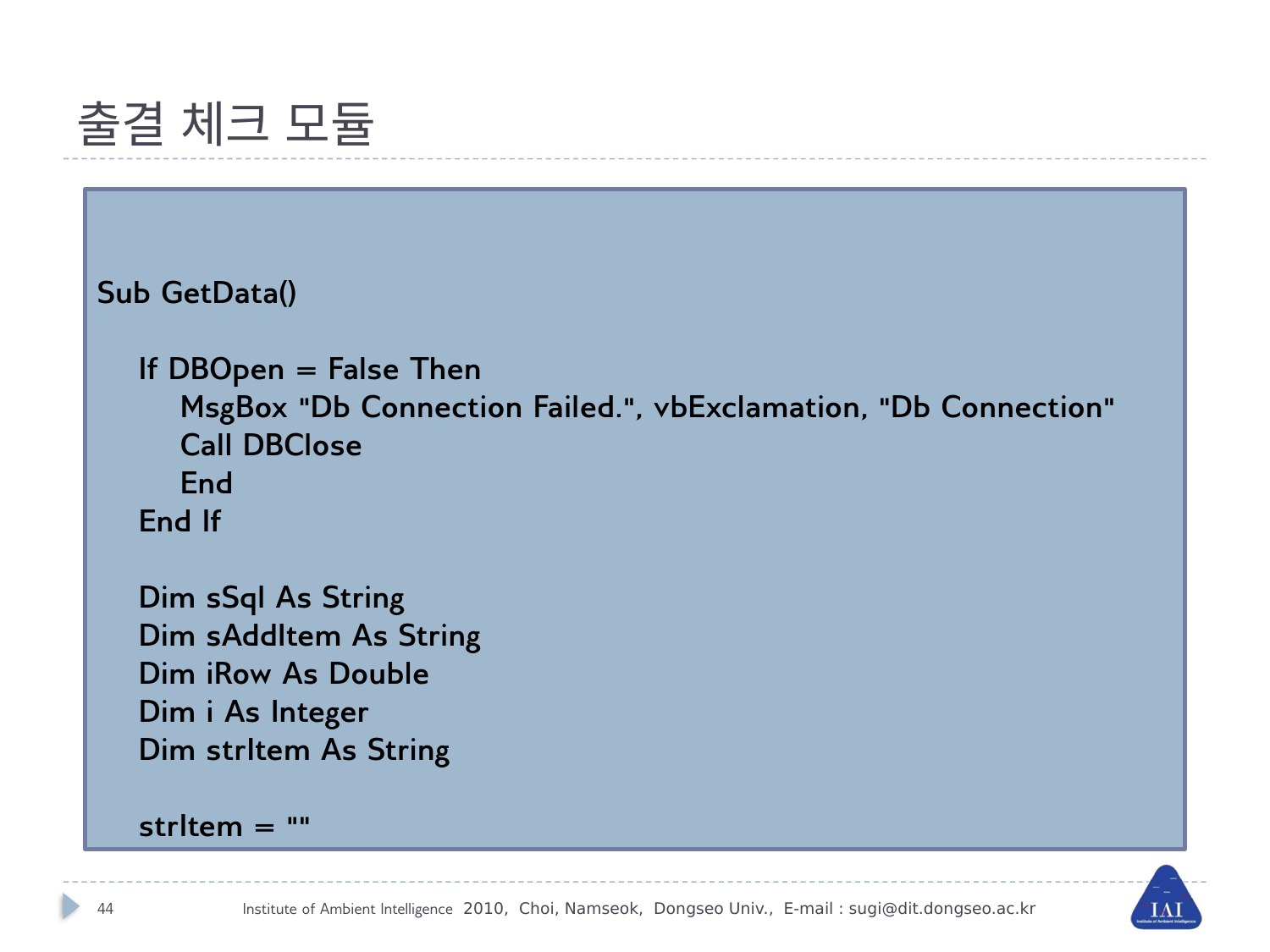

# 출결 체크 모듈

Sub GetData()

    If DBOpen = False Then
        MsgBox "Db Connection Failed.", vbExclamation, "Db Connection"
        Call DBClose
        End
    End If

    Dim sSql As String
    Dim sAddItem As String
    Dim iRow As Double
    Dim i As Integer
    Dim strItem As String

    strItem = ""